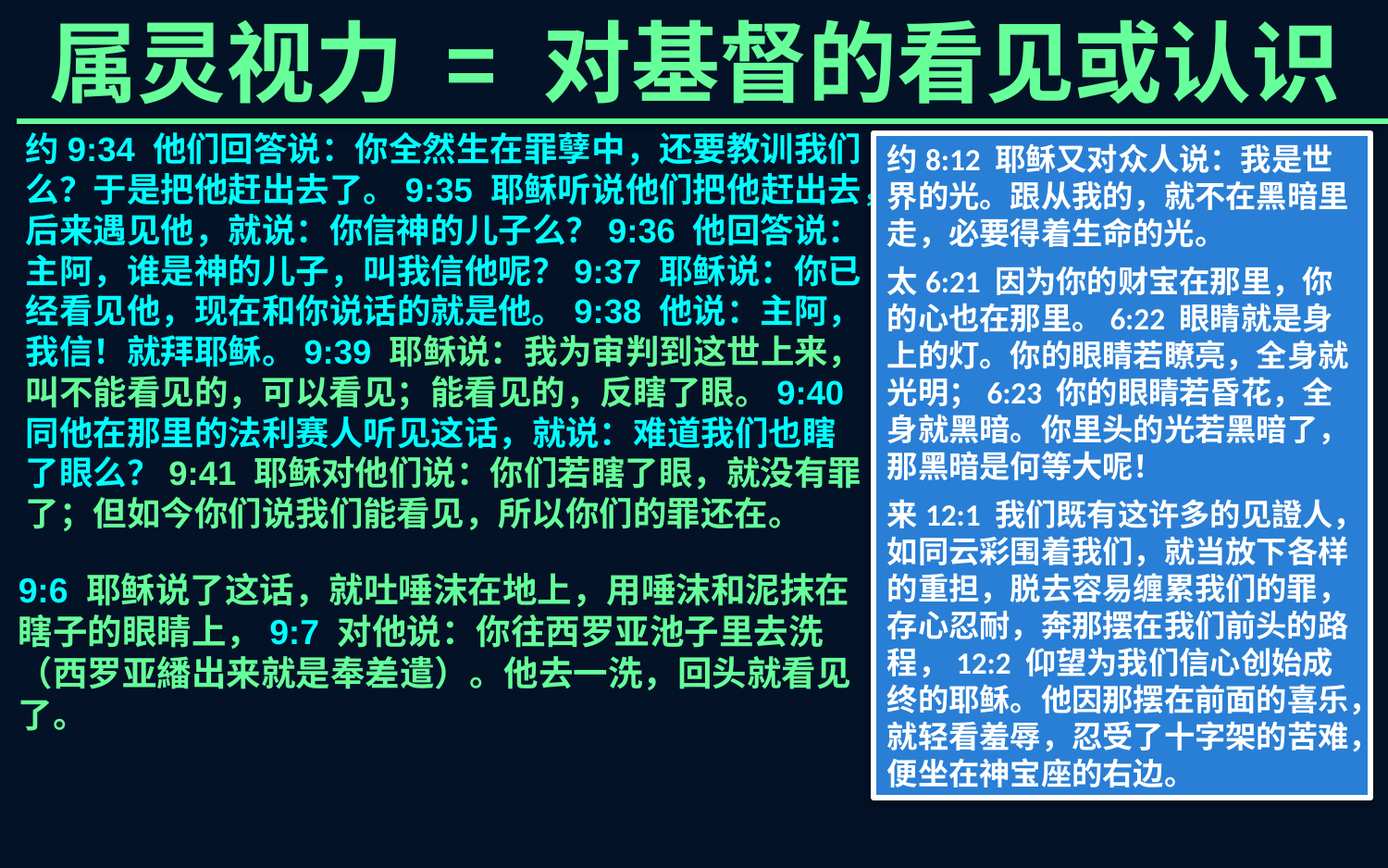

属灵视力 = 对基督的看见或认识
约9:34 他们回答说：你全然生在罪孽中，还要教训我们么？于是把他赶出去了。9:35 耶稣听说他们把他赶出去，后来遇见他，就说：你信神的儿子么？9:36 他回答说：主阿，谁是神的儿子，叫我信他呢？9:37 耶稣说：你已经看见他，现在和你说话的就是他。9:38 他说：主阿，我信！就拜耶稣。9:39 耶稣说：我为审判到这世上来，叫不能看见的，可以看见；能看见的，反瞎了眼。9:40 同他在那里的法利赛人听见这话，就说：难道我们也瞎了眼么？9:41 耶稣对他们说：你们若瞎了眼，就没有罪了；但如今你们说我们能看见，所以你们的罪还在。
约8:12 耶稣又对众人说：我是世界的光。跟从我的，就不在黑暗里走，必要得着生命的光。
太6:21 因为你的财宝在那里，你的心也在那里。6:22 眼睛就是身上的灯。你的眼睛若瞭亮，全身就光明；6:23 你的眼睛若昏花，全身就黑暗。你里头的光若黑暗了，那黑暗是何等大呢！
来12:1 我们既有这许多的见證人，如同云彩围着我们，就当放下各样的重担，脱去容易缠累我们的罪，存心忍耐，奔那摆在我们前头的路程，12:2 仰望为我们信心创始成终的耶稣。他因那摆在前面的喜乐，就轻看羞辱，忍受了十字架的苦难，便坐在神宝座的右边。
9:6 耶稣说了这话，就吐唾沫在地上，用唾沫和泥抹在瞎子的眼睛上，9:7 对他说：你往西罗亚池子里去洗（西罗亚繙出来就是奉差遣）。他去一洗，回头就看见了。